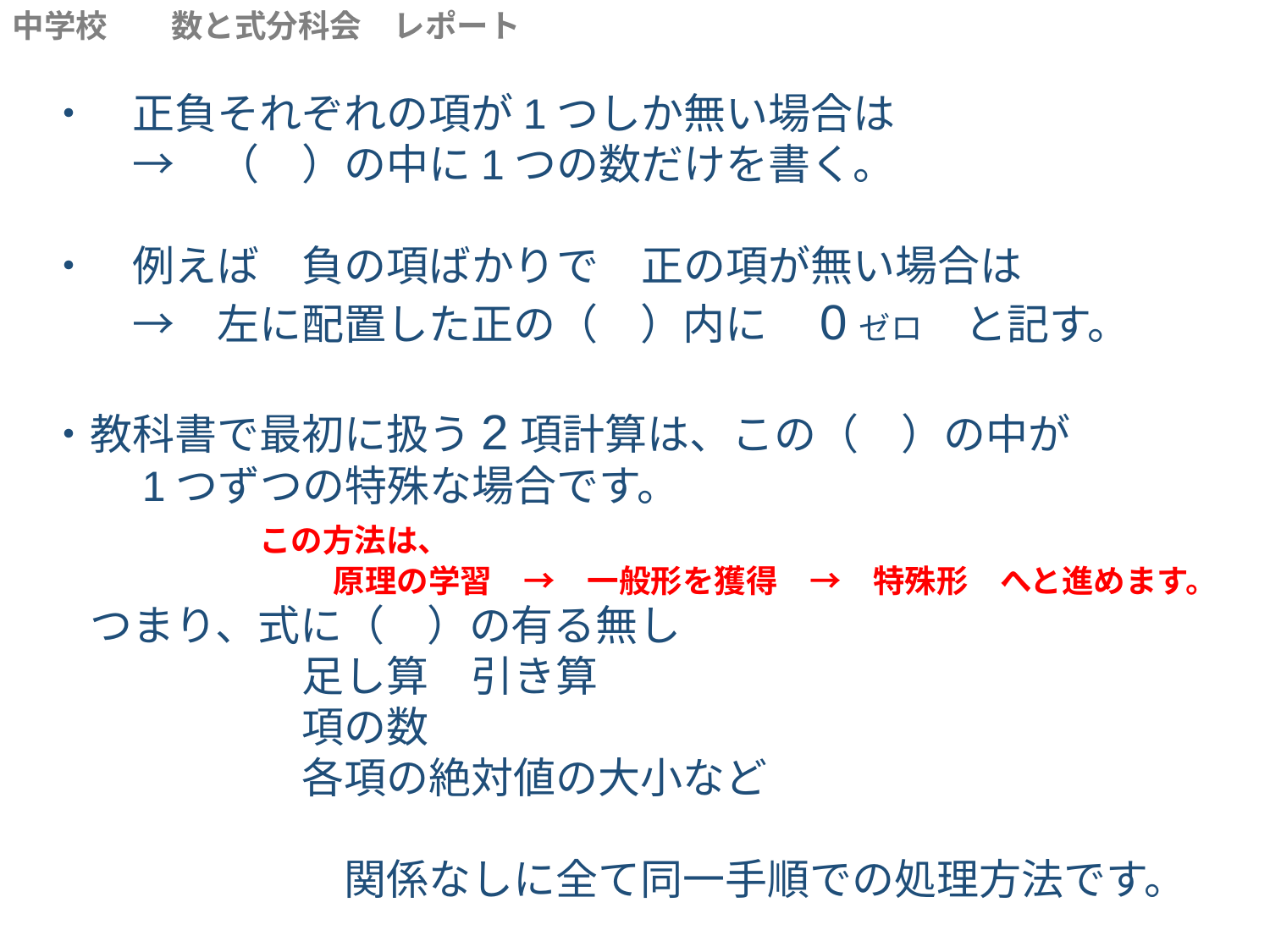

中学校　　数と式分科会　レポート
・　正負それぞれの項が1つしか無い場合は
　　→　（　）の中に1つの数だけを書く。

・　例えば　負の項ばかりで　正の項が無い場合は
　　→　左に配置した正の（　）内に　0ゼロ　と記す。

・教科書で最初に扱う2項計算は、この（　）の中が
　　1つずつの特殊な場合です。
　　　　　この方法は、
　　　　　　　　　原理の学習　→　一般形を獲得　→　特殊形　へと進めます。
　つまり、式に（　）の有る無し
　　　　　　足し算　引き算
　　　　　　項の数
　　　　　　各項の絶対値の大小など

　　　　　　　関係なしに全て同一手順での処理方法です。